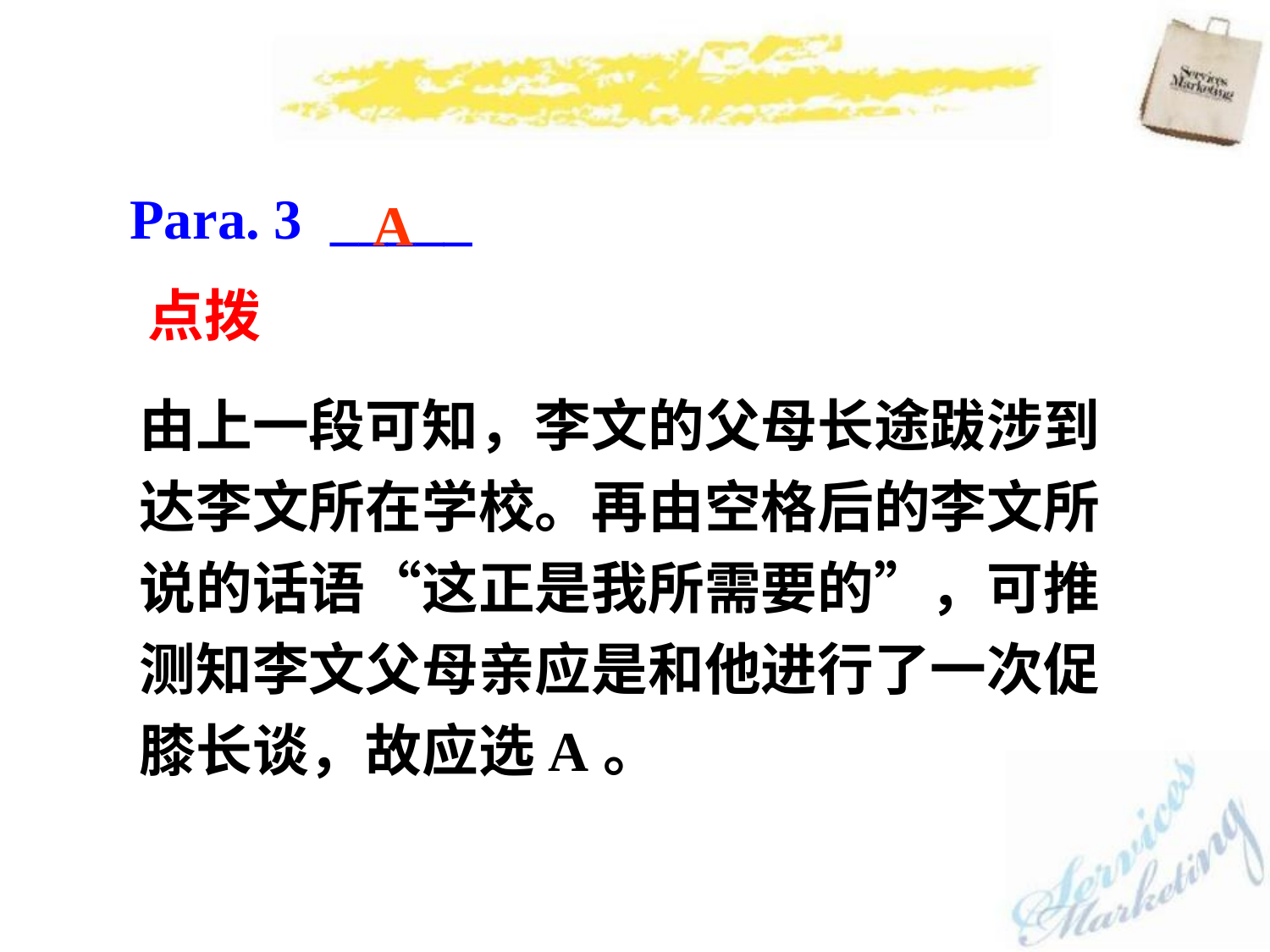

Para. 3  _____
A
点拨
由上一段可知，李文的父母长途跋涉到达李文所在学校。再由空格后的李文所说的话语“这正是我所需要的”，可推测知李文父母亲应是和他进行了一次促膝长谈，故应选A。